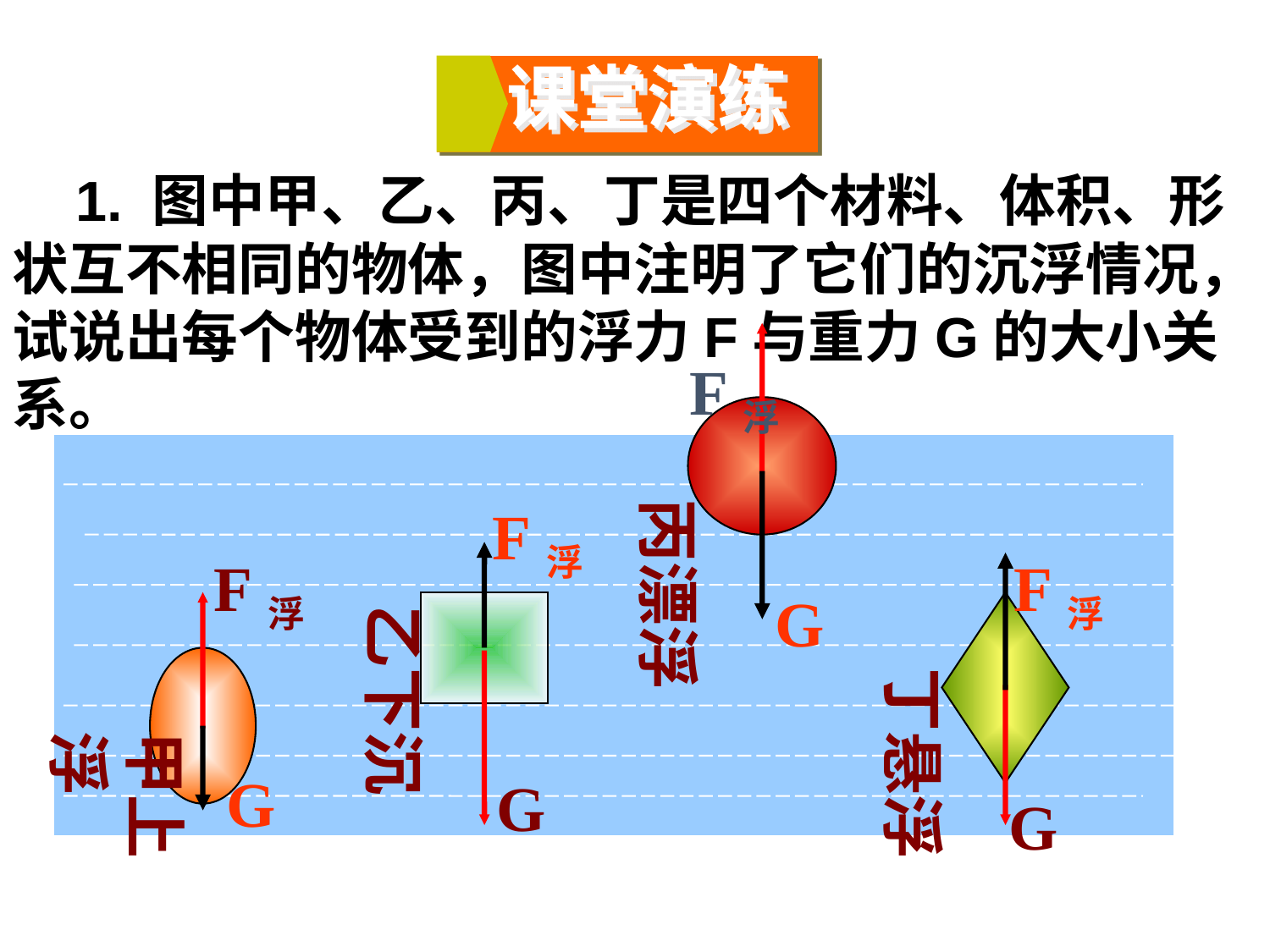

课堂演练
    1. 图中甲、乙、丙、丁是四个材料、体积、形状互不相同的物体，图中注明了它们的沉浮情况，试说出每个物体受到的浮力F与重力G的大小关系。

F浮

G
丙漂浮
F浮

F浮
F浮

乙下沉

丁悬浮
甲上浮

G
G
G